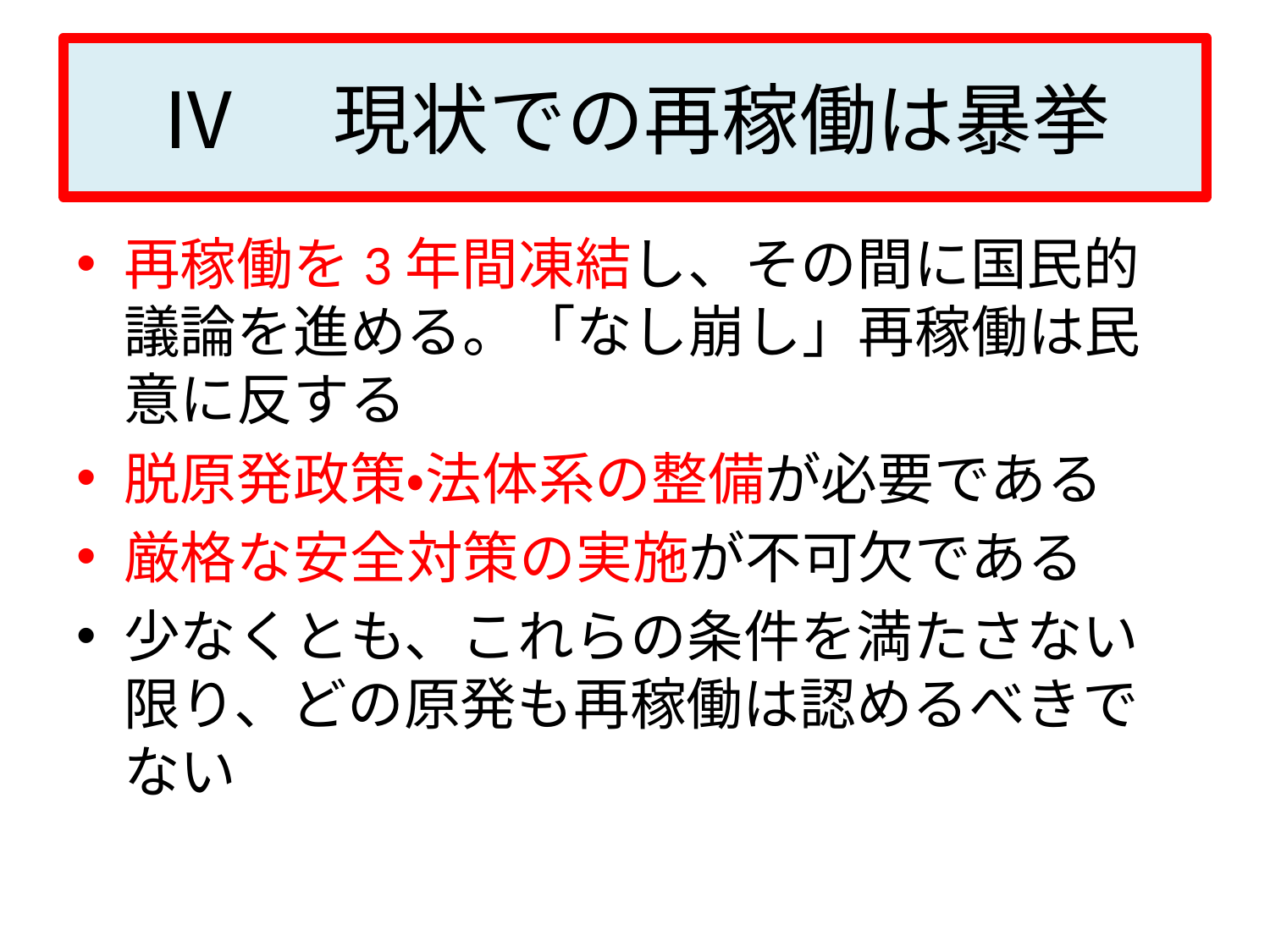

# Ⅳ　現状での再稼働は暴挙
再稼働を3年間凍結し、その間に国民的議論を進める。「なし崩し」再稼働は民意に反する
脱原発政策・法体系の整備が必要である
厳格な安全対策の実施が不可欠である
少なくとも、これらの条件を満たさない限り、どの原発も再稼働は認めるべきでない